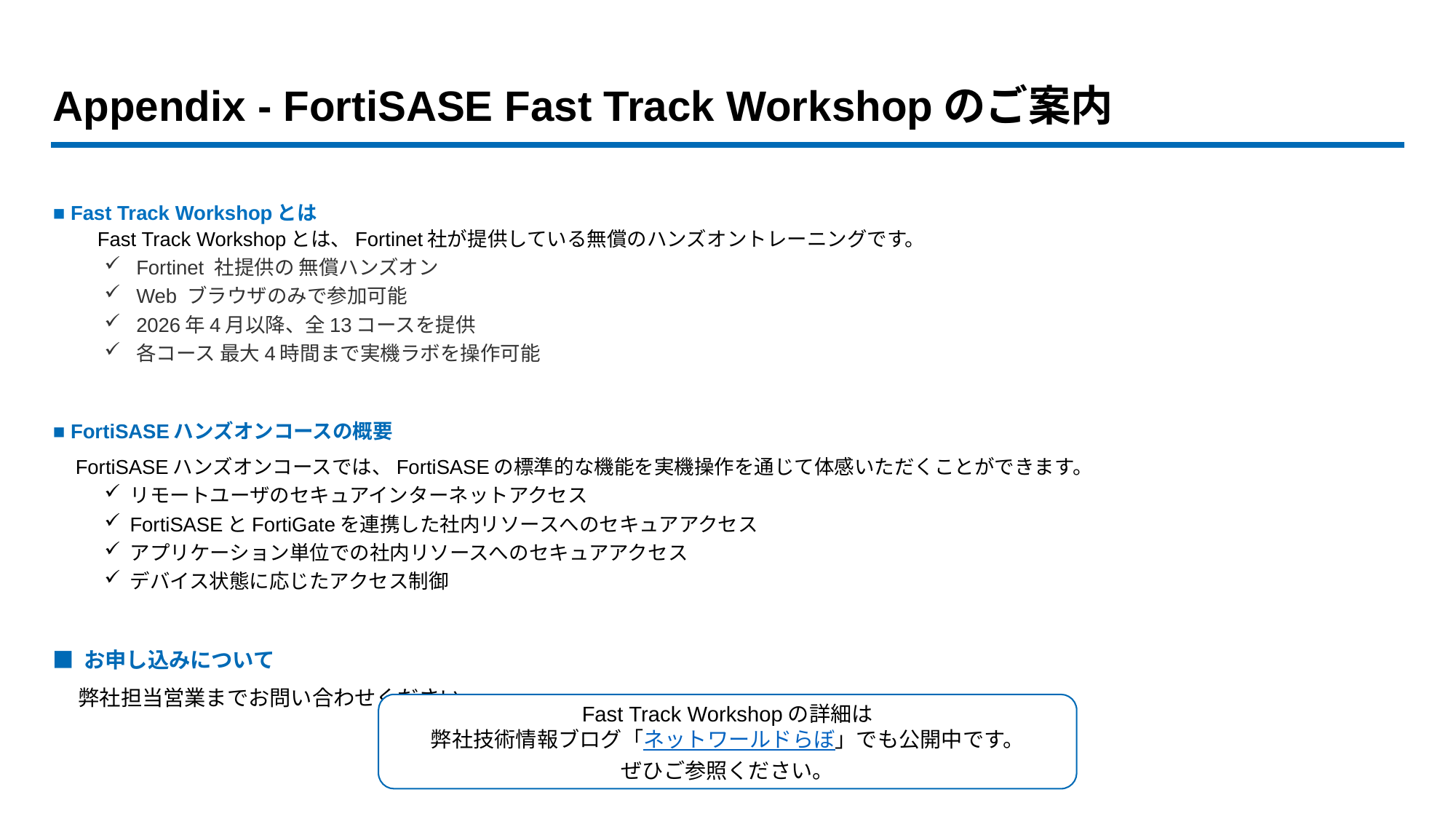

# Appendix - FortiSASE Fast Track Workshopのご案内
■ Fast Track Workshopとは
　　Fast Track Workshopとは、Fortinet社が提供している無償のハンズオントレーニングです。
Fortinet 社提供の 無償ハンズオン
Web ブラウザのみで参加可能
2026年4月以降、全13コースを提供
各コース 最大4時間まで実機ラボを操作可能

■ FortiSASEハンズオンコースの概要
    FortiSASEハンズオンコースでは、FortiSASEの標準的な機能を実機操作を通じて体感いただくことができます。
リモートユーザのセキュアインターネットアクセス
FortiSASEとFortiGateを連携した社内リソースへのセキュアアクセス
アプリケーション単位での社内リソースへのセキュアアクセス
デバイス状態に応じたアクセス制御

■ お申し込みについて
    弊社担当営業までお問い合わせください。

Fast Track Workshopの詳細は
弊社技術情報ブログ「ネットワールドらぼ」でも公開中です。
ぜひご参照ください。